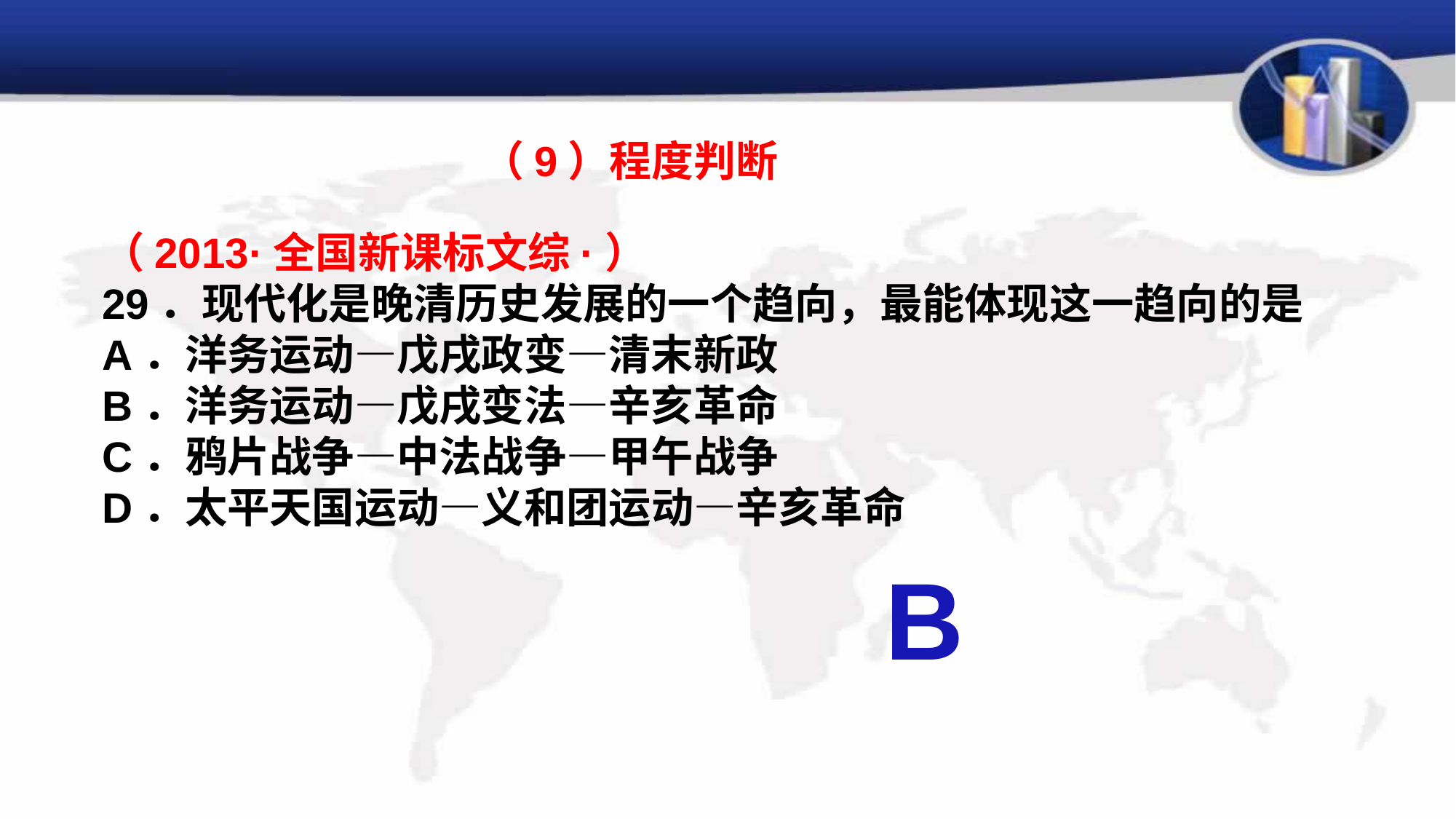

（9）程度判断
（2013·全国新课标文综·）
29．现代化是晚清历史发展的一个趋向，最能体现这一趋向的是
A．洋务运动—戊戌政变—清末新政
B．洋务运动—戊戌变法—辛亥革命
C．鸦片战争—中法战争—甲午战争
D．太平天国运动—义和团运动—辛亥革命
B